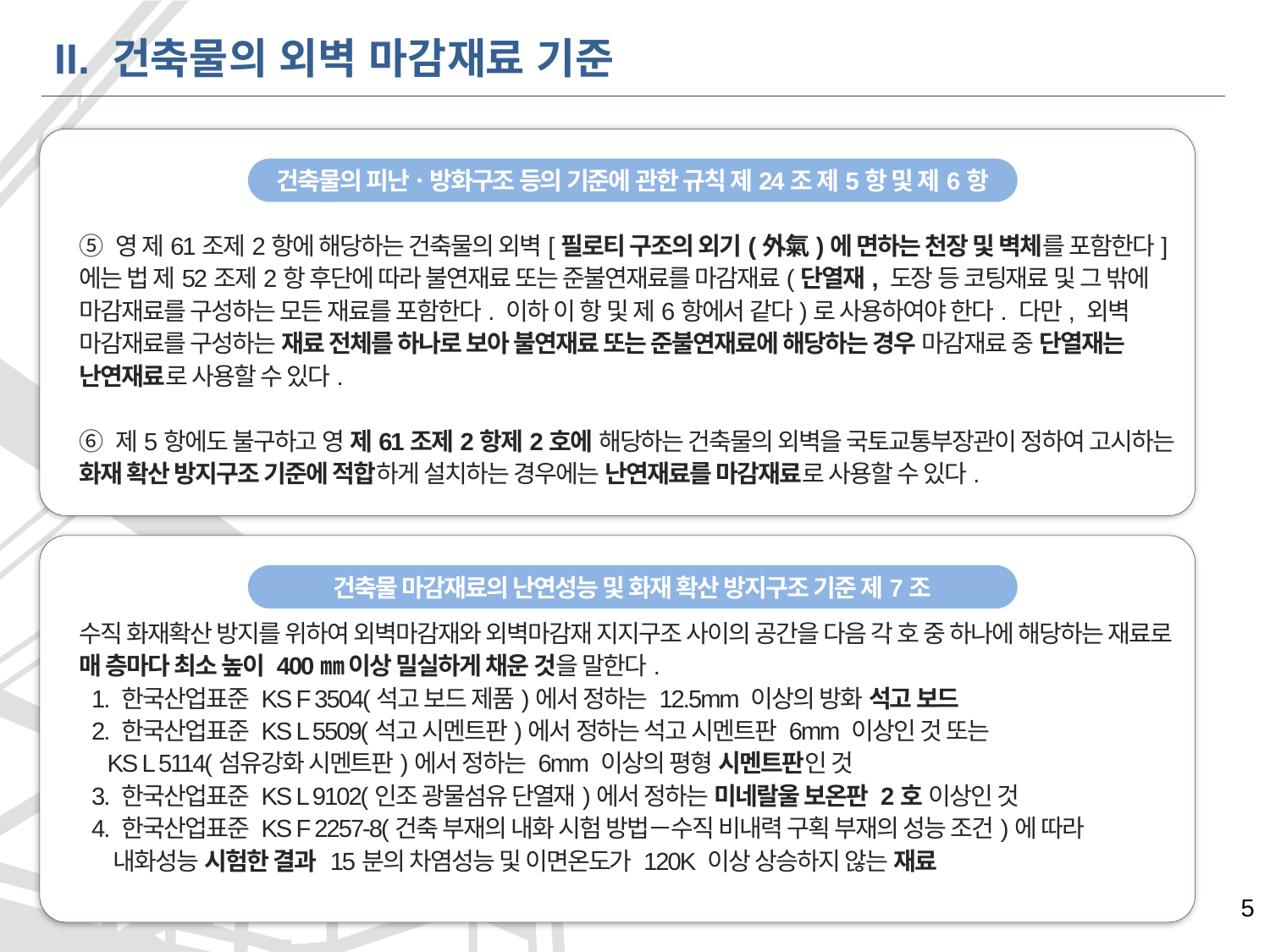

II. 건축물의 외벽 마감재료 기준

건축물의 피난ㆍ방화구조 등의 기준에 관한 규칙 제24조 제5항 및 제6항
⑤ 영 제61조제2항에 해당하는 건축물의 외벽[필로티 구조의 외기(外氣)에 면하는 천장 및 벽체를 포함한다]에는 법 제52조제2항 후단에 따라 불연재료 또는 준불연재료를 마감재료(단열재, 도장 등 코팅재료 및 그 밖에 마감재료를 구성하는 모든 재료를 포함한다. 이하 이 항 및 제6항에서 같다)로 사용하여야 한다. 다만, 외벽 마감재료를 구성하는 재료 전체를 하나로 보아 불연재료 또는 준불연재료에 해당하는 경우 마감재료 중 단열재는 난연재료로 사용할 수 있다.

⑥ 제5항에도 불구하고 영 제61조제2항제2호에 해당하는 건축물의 외벽을 국토교통부장관이 정하여 고시하는 화재 확산 방지구조 기준에 적합하게 설치하는 경우에는 난연재료를 마감재료로 사용할 수 있다.

건축물 마감재료의 난연성능 및 화재 확산 방지구조 기준 제7조
수직 화재확산 방지를 위하여 외벽마감재와 외벽마감재 지지구조 사이의 공간을 다음 각 호 중 하나에 해당하는 재료로 매 층마다 최소 높이 400㎜ 이상 밀실하게 채운 것을 말한다.
  1. 한국산업표준 KS F 3504(석고 보드 제품)에서 정하는 12.5mm 이상의 방화 석고 보드
  2. 한국산업표준 KS L 5509(석고 시멘트판)에서 정하는 석고 시멘트판 6mm 이상인 것 또는
     KS L 5114(섬유강화 시멘트판)에서 정하는 6mm 이상의 평형 시멘트판인 것
  3. 한국산업표준 KS L 9102(인조 광물섬유 단열재)에서 정하는 미네랄울 보온판 2호 이상인 것
  4. 한국산업표준 KS F 2257-8(건축 부재의 내화 시험 방법－수직 비내력 구획 부재의 성능 조건)에 따라
     내화성능 시험한 결과 15분의 차염성능 및 이면온도가 120K 이상 상승하지 않는 재료
5